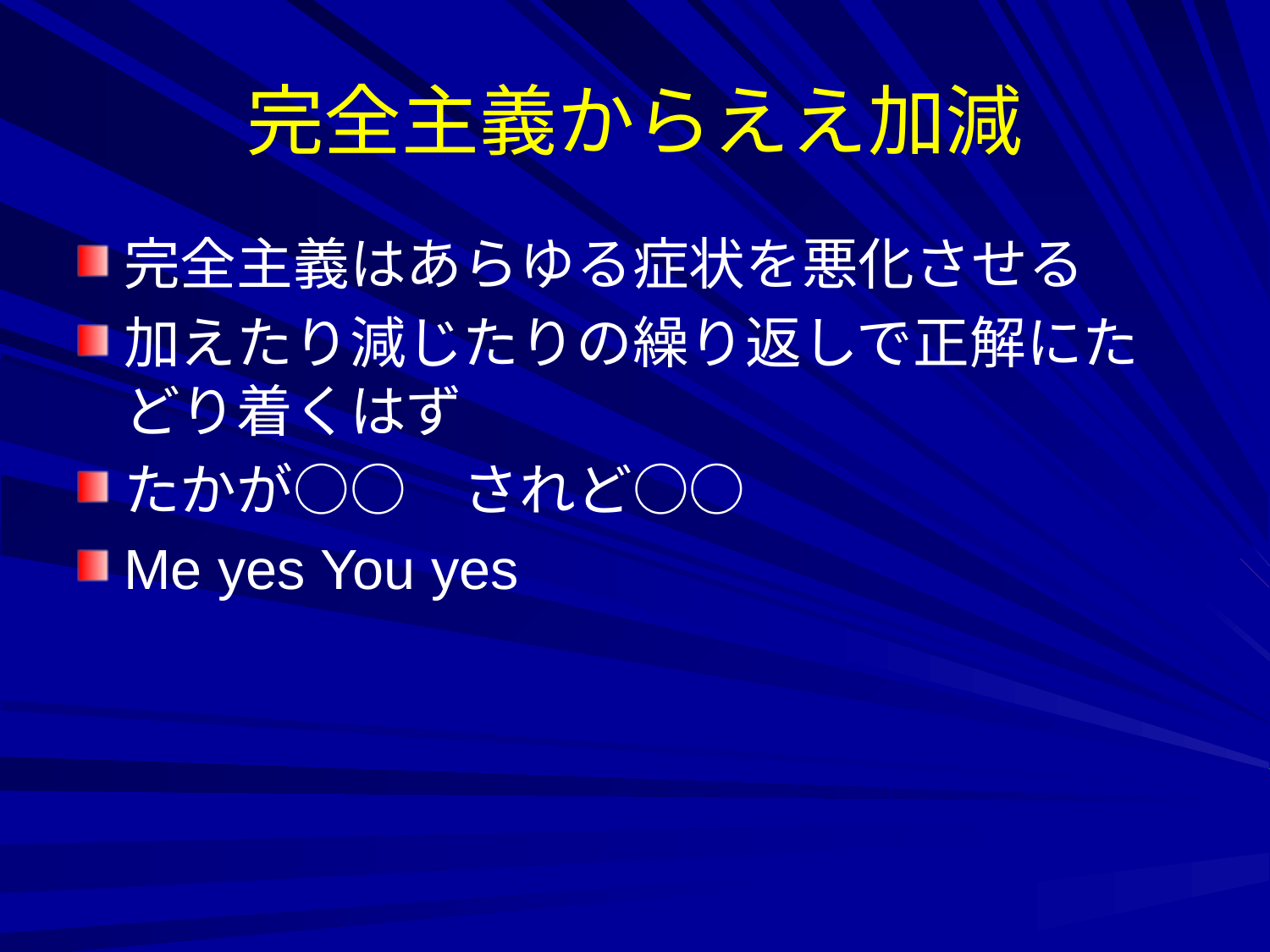

# 完全主義からええ加減
完全主義はあらゆる症状を悪化させる
加えたり減じたりの繰り返しで正解にたどり着くはず
たかが○○　されど○○
Me yes You yes